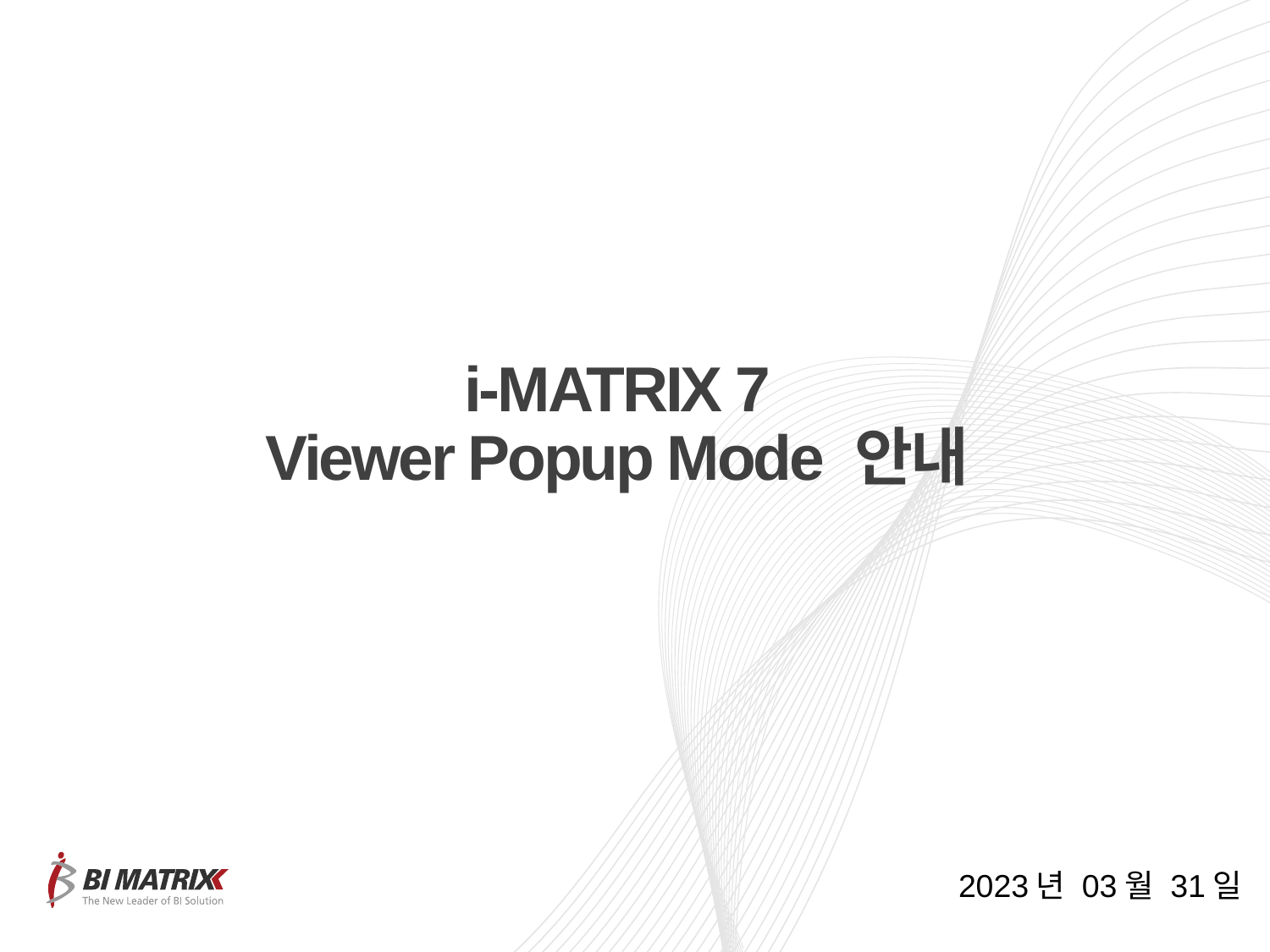

# i-MATRIX 7 Viewer Popup Mode 안내
2023년 03월 31일